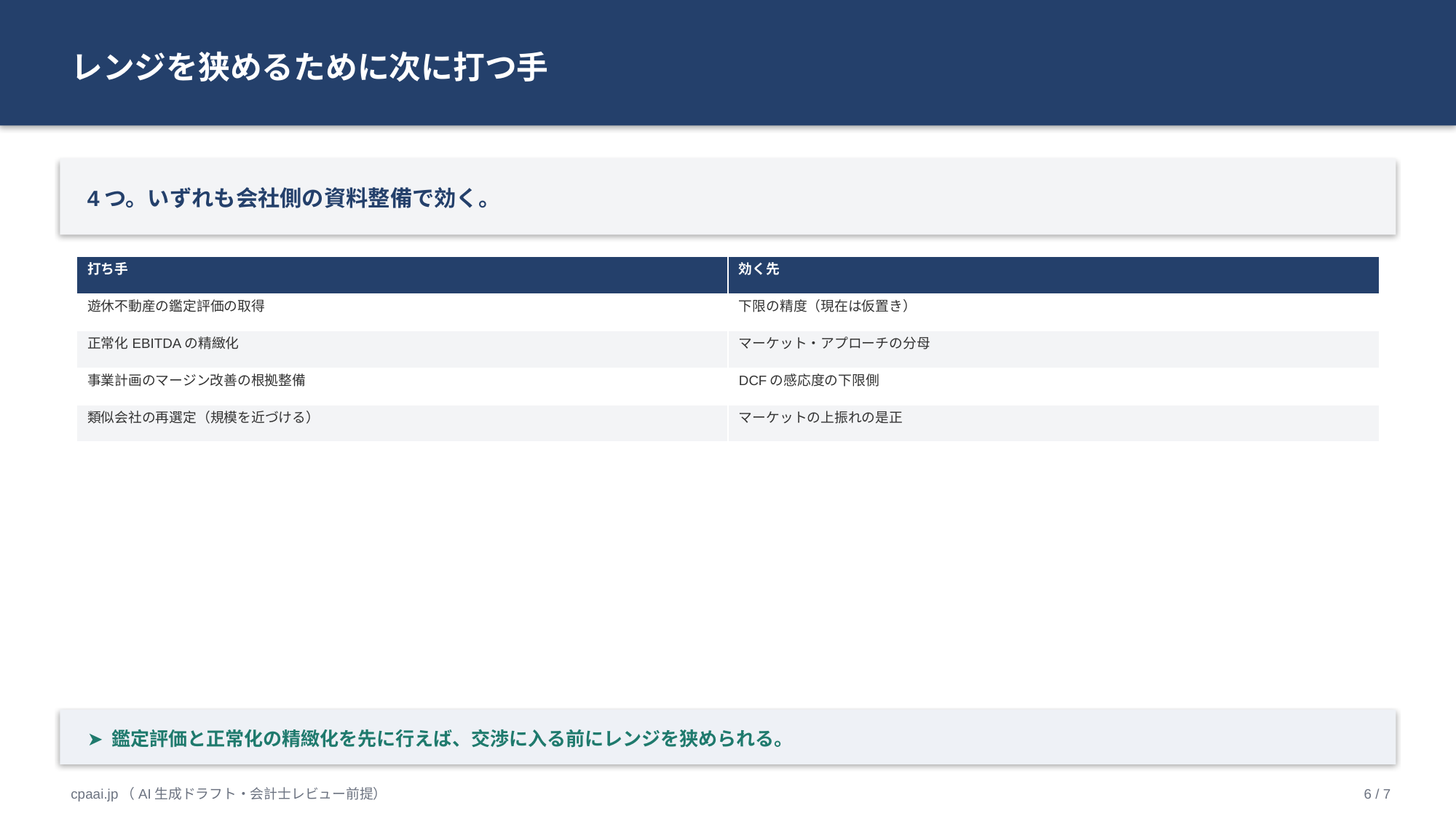

レンジを狭めるために次に打つ手

4つ。いずれも会社側の資料整備で効く。
| 打ち手 | 効く先 |
| --- | --- |
| 遊休不動産の鑑定評価の取得 | 下限の精度（現在は仮置き） |
| 正常化EBITDAの精緻化 | マーケット・アプローチの分母 |
| 事業計画のマージン改善の根拠整備 | DCFの感応度の下限側 |
| 類似会社の再選定（規模を近づける） | マーケットの上振れの是正 |

➤ 鑑定評価と正常化の精緻化を先に行えば、交渉に入る前にレンジを狭められる。
cpaai.jp（AI生成ドラフト・会計士レビュー前提）
6 / 7